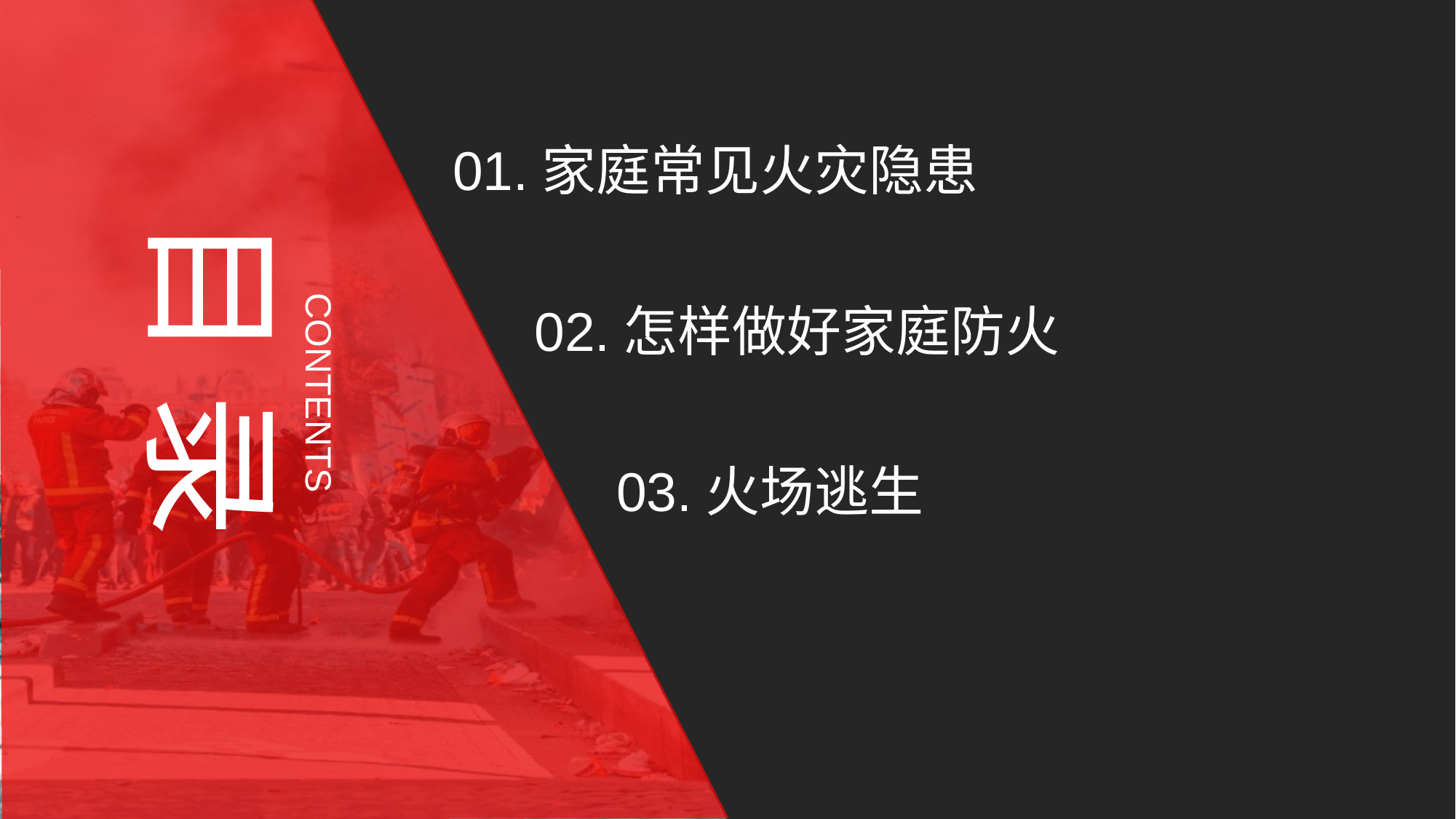

# 目  录
01.家庭常见火灾隐患
CONTENTS
目 录
CONTENTS
02.怎样做好家庭防火
03.火场逃生
01
02
03
家庭常见火灾隐患
火场逃生
怎样做好家庭防火